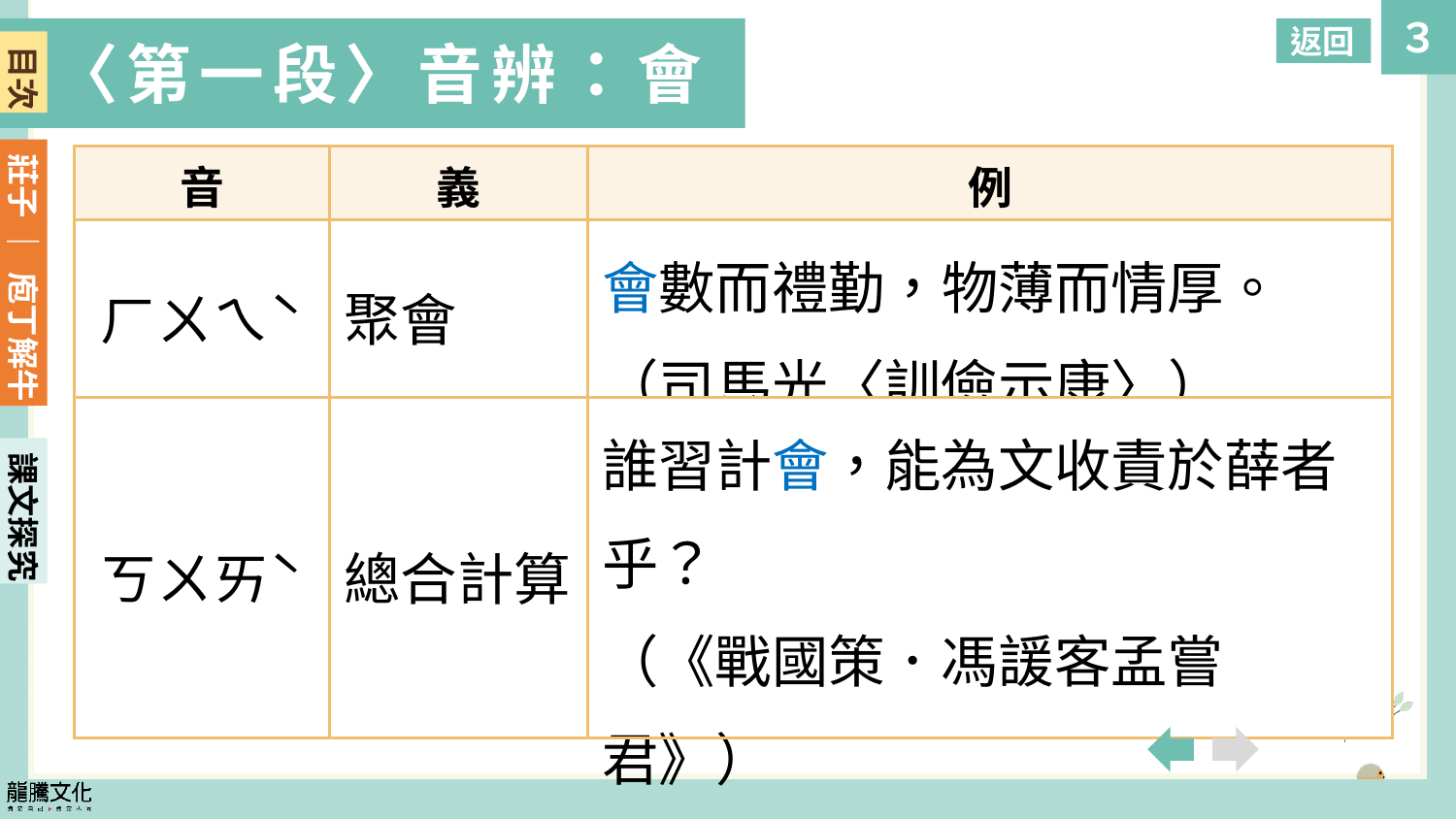

返回
〈第一段〉音辨：會
目次
| 音 | 義 | 例 |
| --- | --- | --- |
| ㄏㄨㄟˋ | 聚會 | 會數而禮勤，物薄而情厚。 （司馬光〈訓儉示康〉） |
| ㄎㄨㄞˋ | 總合計算 | 誰習計會，能為文收責於薛者 乎？ （《戰國策．馮諼客孟嘗君》） |